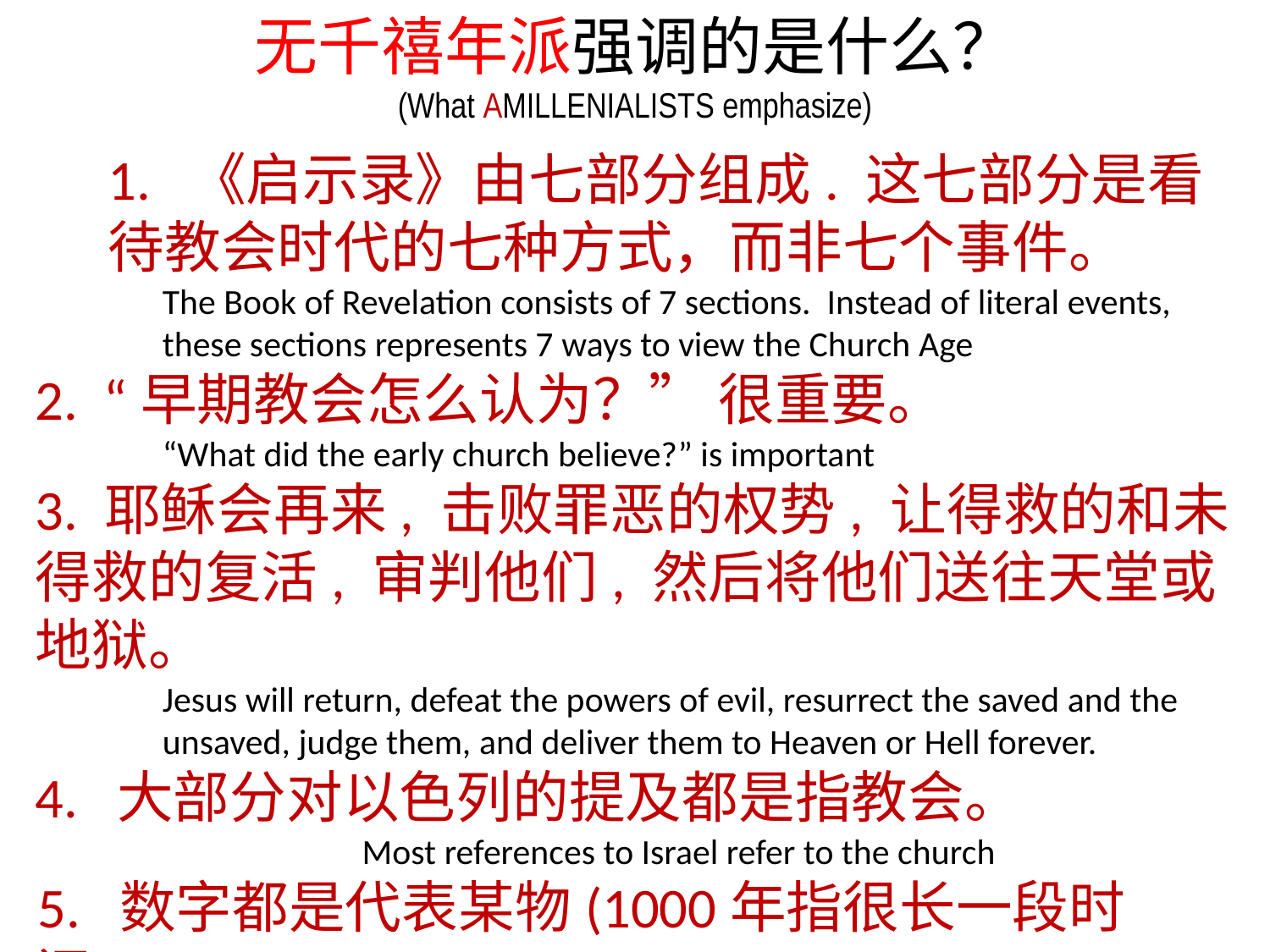

无千禧年派强调的是什么？
(What AMILLENIALISTS emphasize)

	1.  《启示录》由七部分组成. 这七部分是看待教会时代的七种方式，而非七个事件。
		The Book of Revelation consists of 7 sections.  Instead of literal events, 	these sections represents 7 ways to view the Church Age
2.  “早期教会怎么认为？” 很重要。
		“What did the early church believe?” is important
3. 耶稣会再来, 击败罪恶的权势, 让得救的和未得救的复活, 审判他们, 然后将他们送往天堂或地狱。
		Jesus will return, defeat the powers of evil, resurrect the saved and the 	unsaved, judge them, and deliver them to Heaven or Hell forever.
4.  大部分对以色列的提及都是指教会。
			Most references to Israel refer to the church
  5.  数字都是代表某物(1000年指很长一段时间)。
			Numbers all represent something (1,000 years just means a long time)